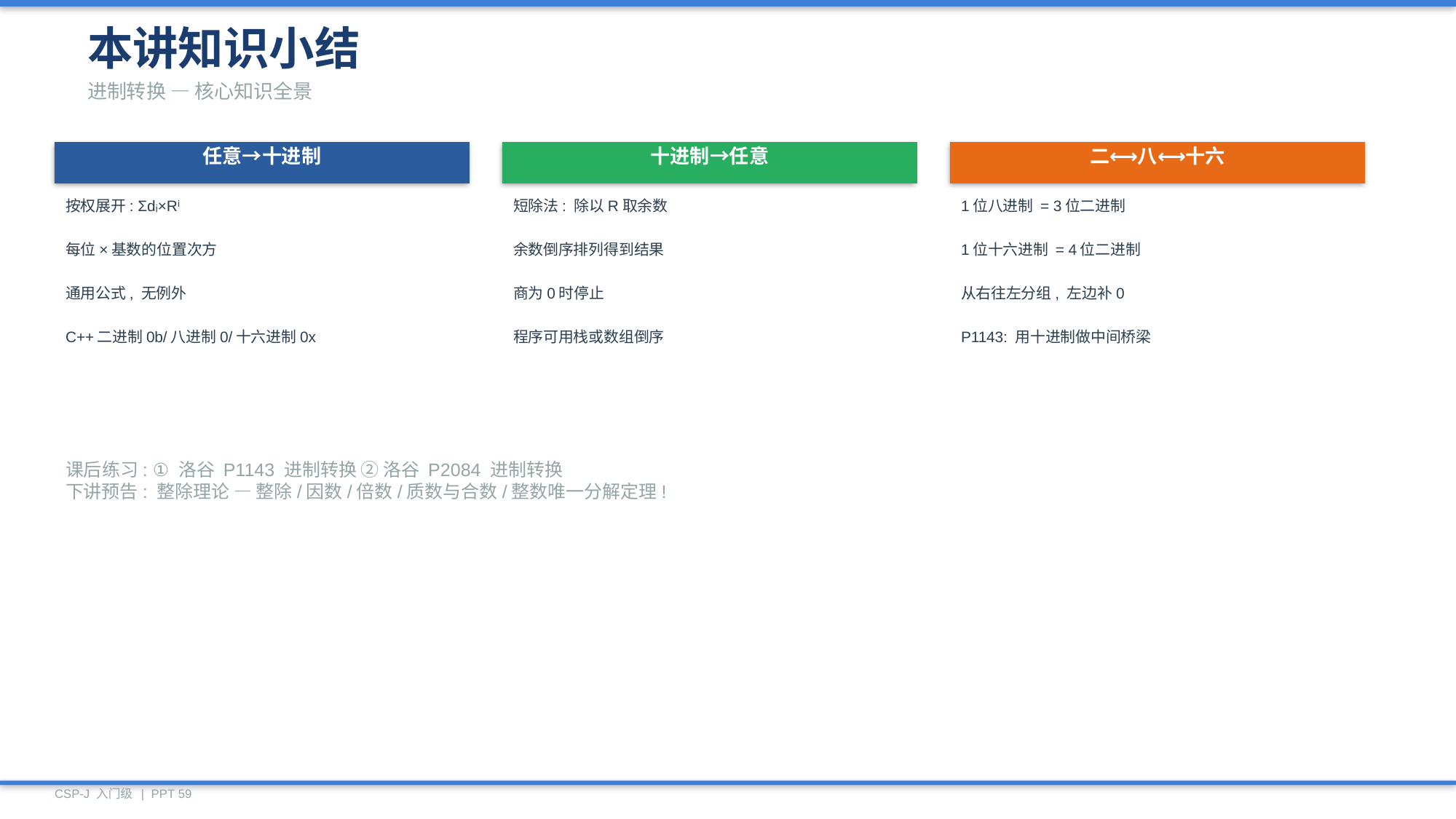

本讲知识小结
进制转换 — 核心知识全景

任意→十进制
十进制→任意
二⟷八⟷十六
按权展开: Σdᵢ×Rⁱ
短除法: 除以R取余数
1位八进制 = 3位二进制
每位×基数的位置次方
余数倒序排列得到结果
1位十六进制 = 4位二进制
通用公式, 无例外
商为0时停止
从右往左分组, 左边补0
C++二进制0b/八进制0/十六进制0x
程序可用栈或数组倒序
P1143: 用十进制做中间桥梁
课后练习: ① 洛谷 P1143 进制转换 ② 洛谷 P2084 进制转换
下讲预告: 整除理论 — 整除/因数/倍数/质数与合数/整数唯一分解定理!

CSP-J 入门级  |  PPT 59